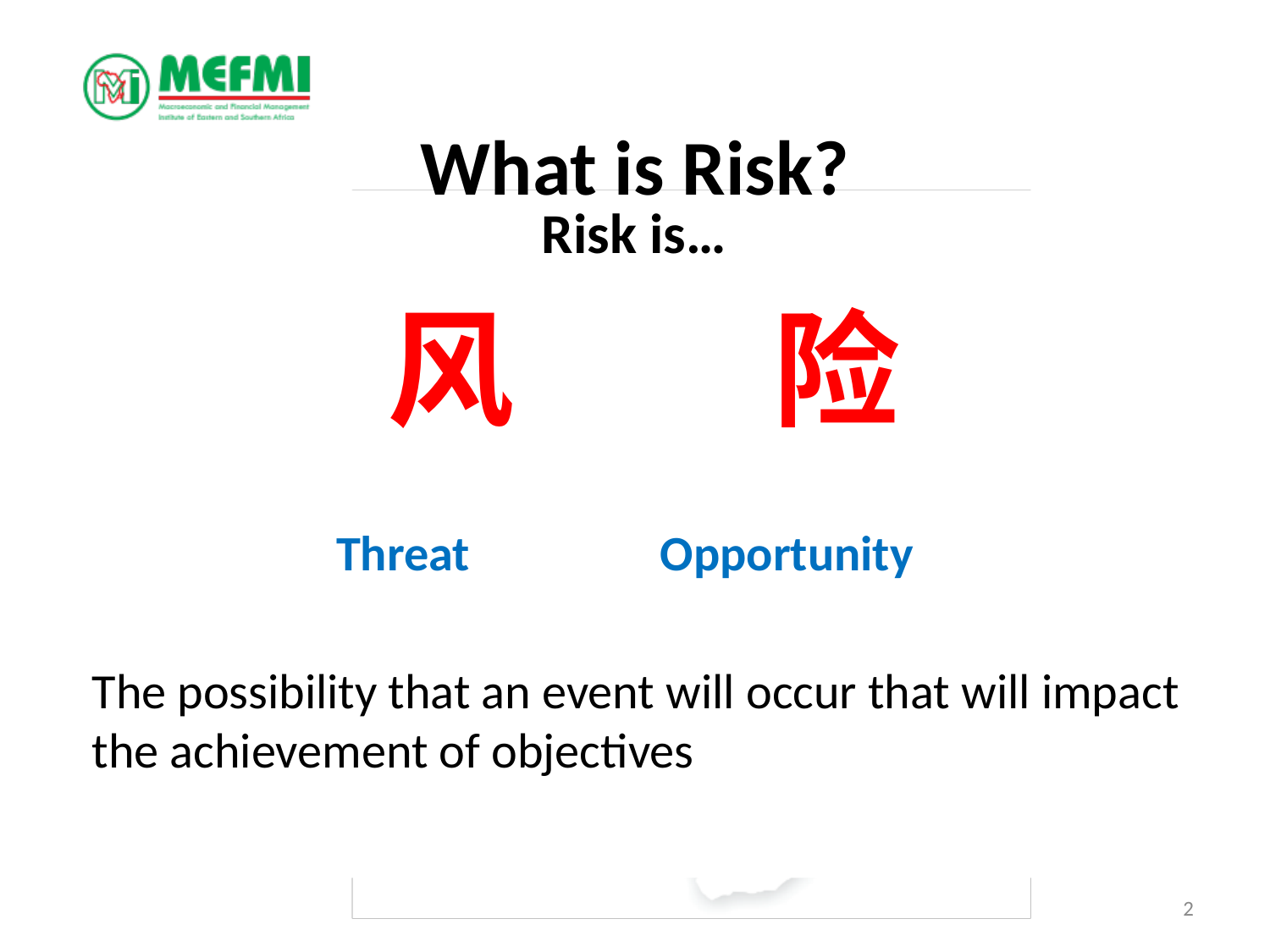

# What is Risk?
Risk is…
		              风         险

                          Threat                 Opportunity

	The possibility that an event will occur that will impact the achievement of objectives

2